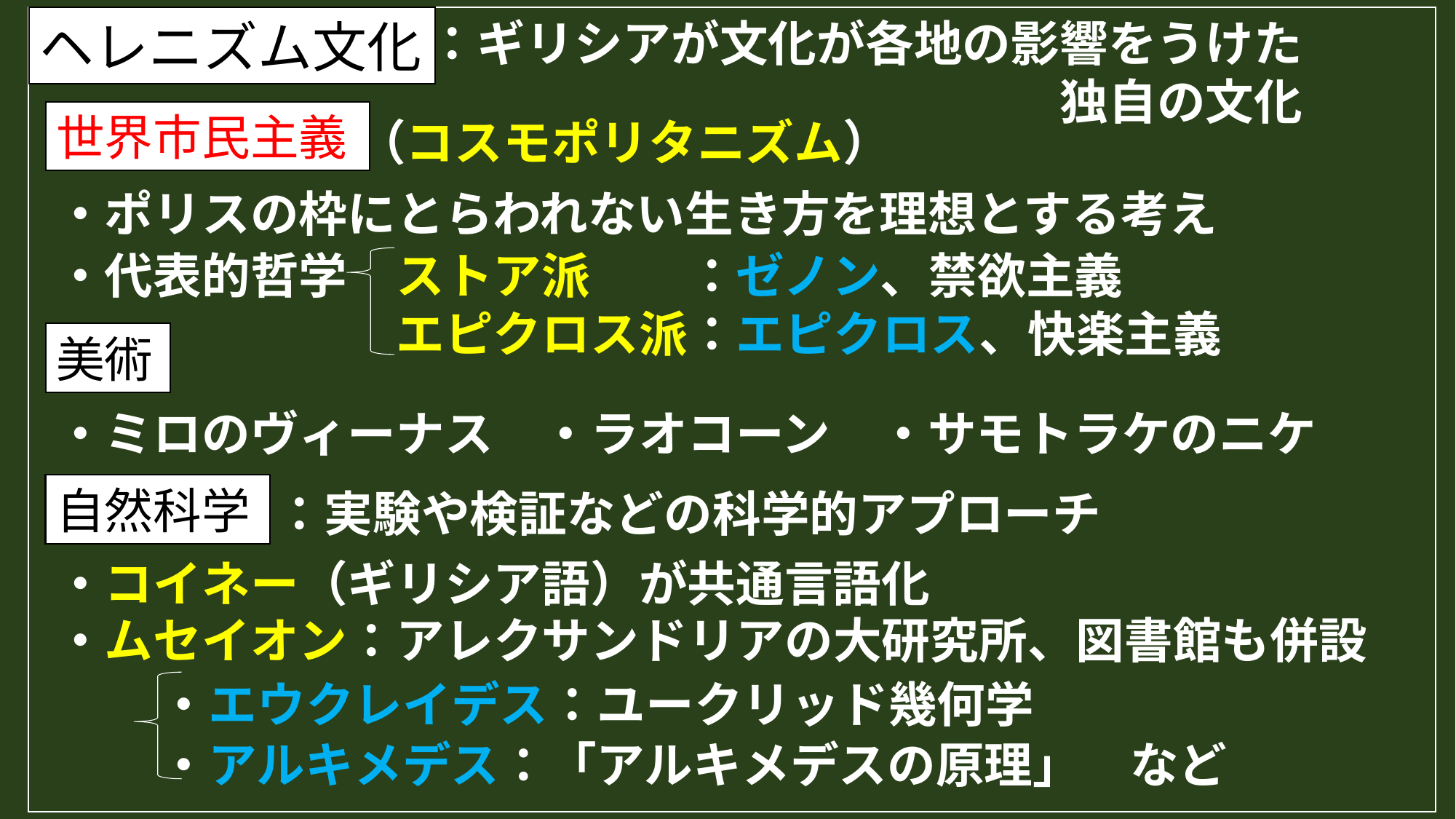

ヘレニズム文化
：ギリシアが文化が各地の影響をうけた独自の文化
世界市民主義
（コスモポリタニズム）
・ポリスの枠にとらわれない生き方を理想とする考え
・代表的哲学　ストア派　　：ゼノン、禁欲主義
　　　　　　　エピクロス派：エピクロス、快楽主義

美術
・ミロのヴィーナス　・ラオコーン　・サモトラケのニケ
自然科学
：実験や検証などの科学的アプローチ
・コイネー（ギリシア語）が共通言語化
・ムセイオン：アレクサンドリアの大研究所、図書館も併設
・エウクレイデス：ユークリッド幾何学

・アルキメデス：「アルキメデスの原理」　など